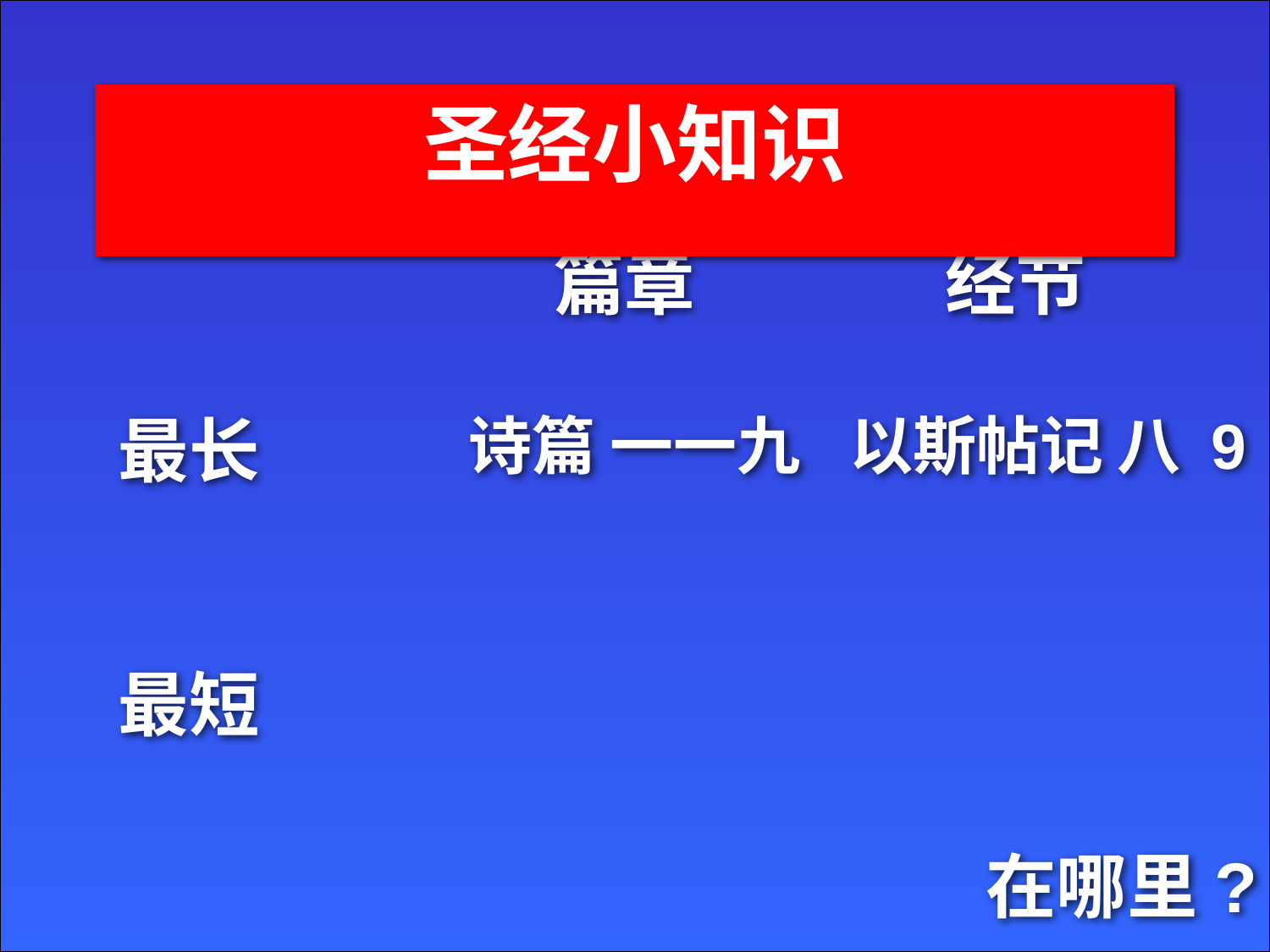

圣经小知识
篇章
经节
最长
诗篇 一一九
以斯帖记 八 9
最短
在哪里?